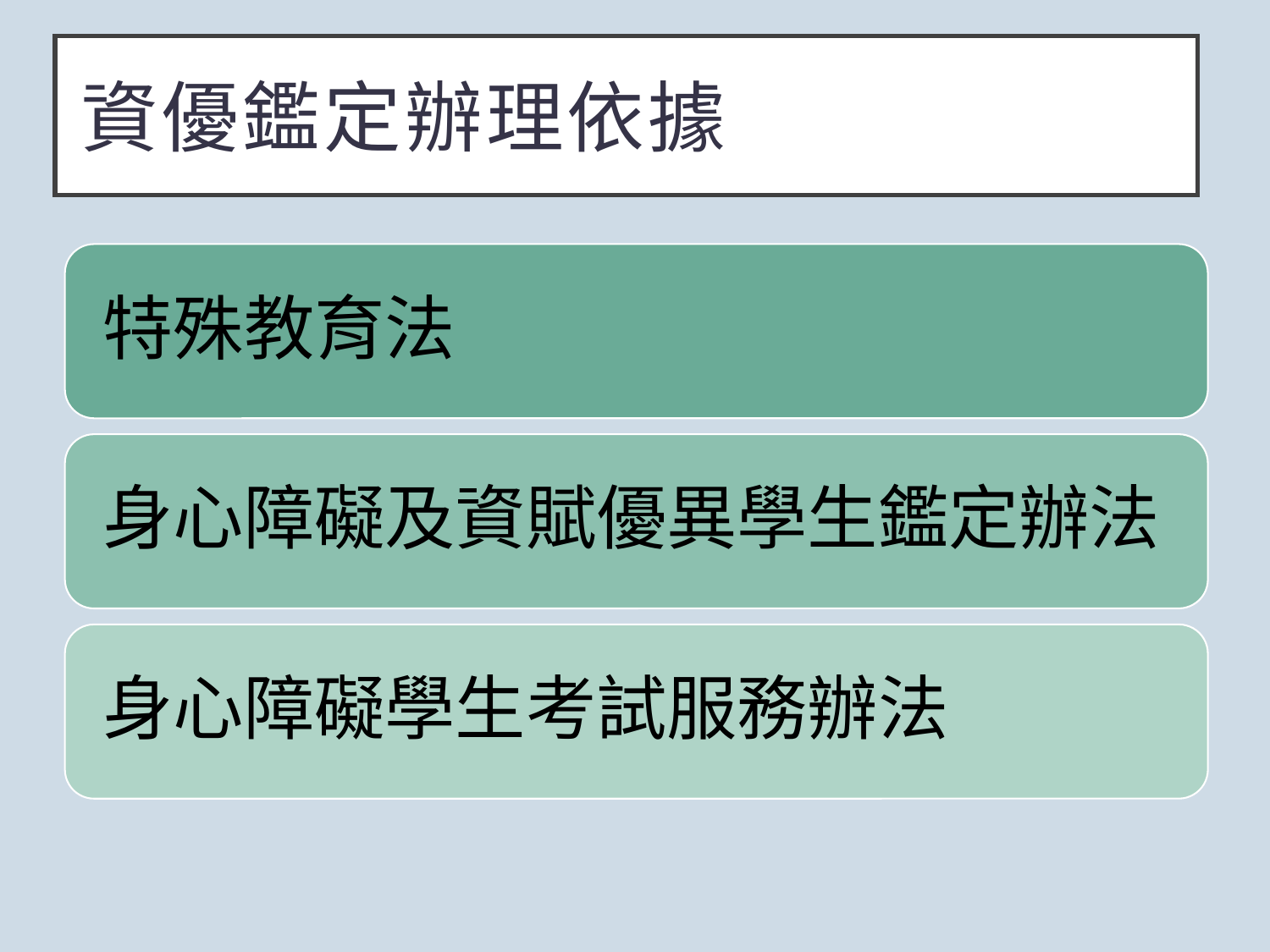

# 資優鑑定辦理依據
特殊教育法
身心障礙及資賦優異學生鑑定辦法
身心障礙學生考試服務辦法